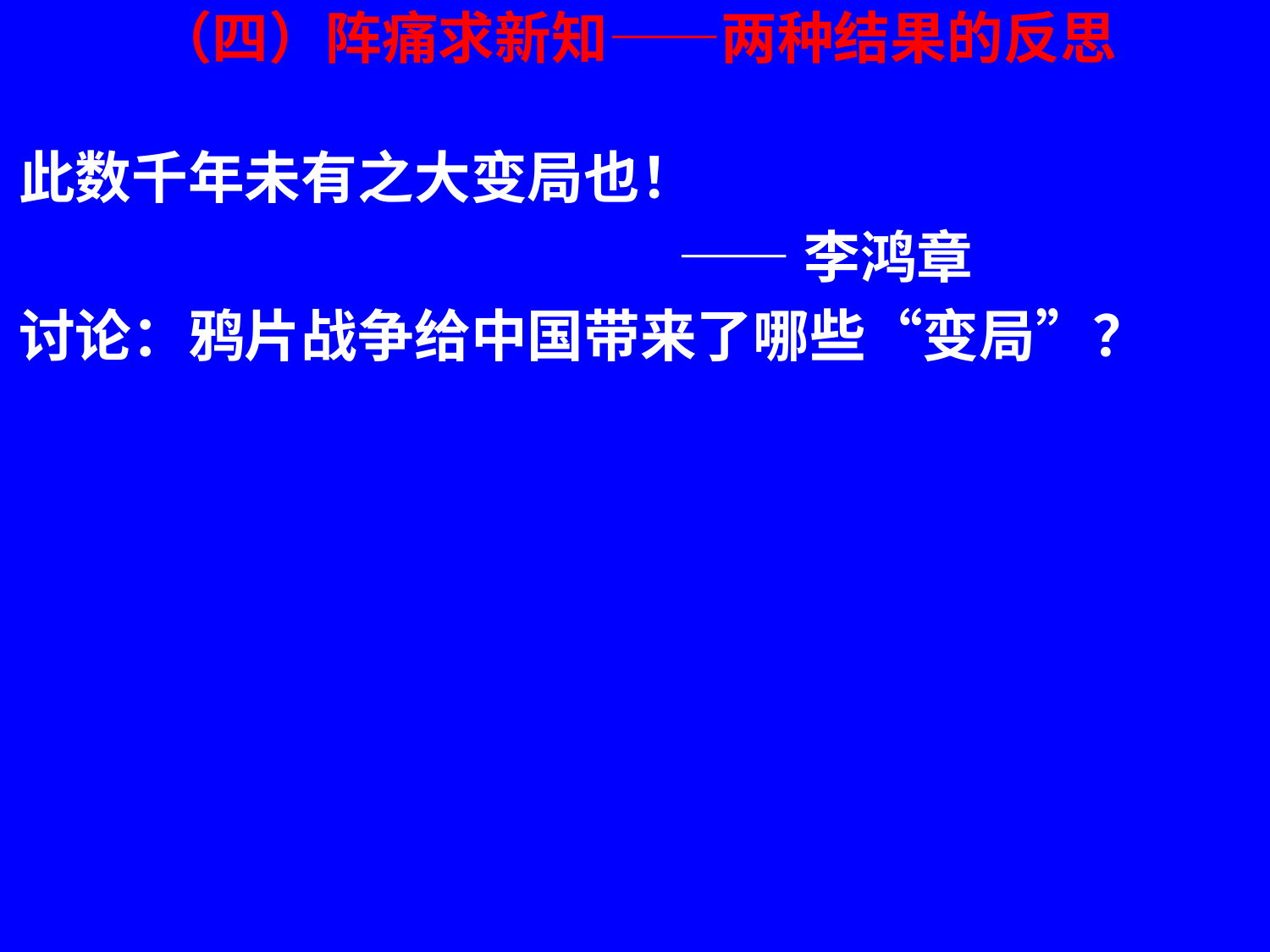

# （四）阵痛求新知——两种结果的反思
此数千年未有之大变局也！
                                                   ——李鸿章
讨论：鸦片战争给中国带来了哪些“变局”？